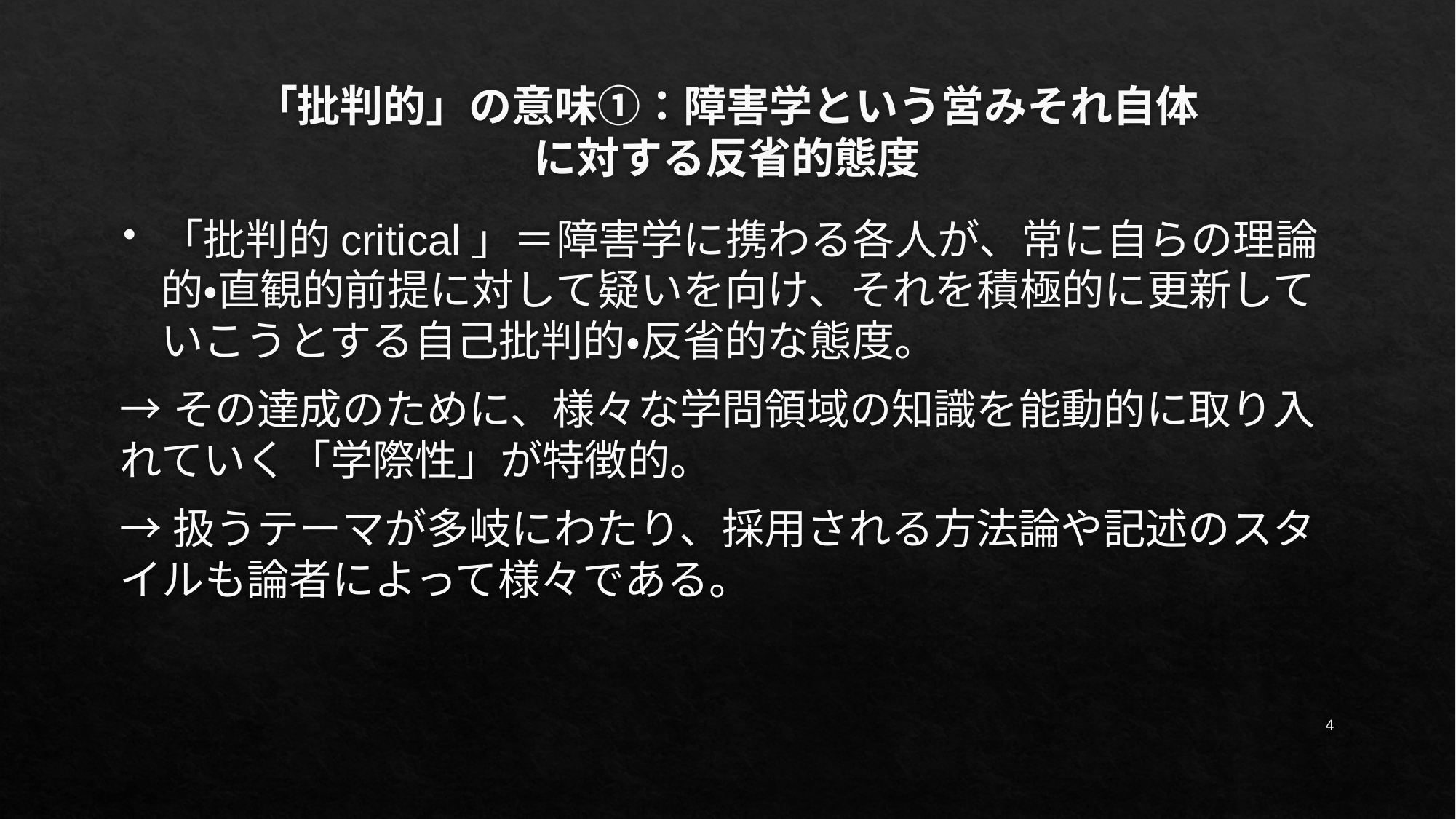

# 「批判的」の意味①：障害学という営みそれ自体 に対する反省的態度
「批判的critical」＝障害学に携わる各人が、常に自らの理論的・直観的前提に対して疑いを向け、それを積極的に更新していこうとする自己批判的・反省的な態度。
→その達成のために、様々な学問領域の知識を能動的に取り入れていく「学際性」が特徴的。
→扱うテーマが多岐にわたり、採用される方法論や記述のスタイルも論者によって様々である。
4